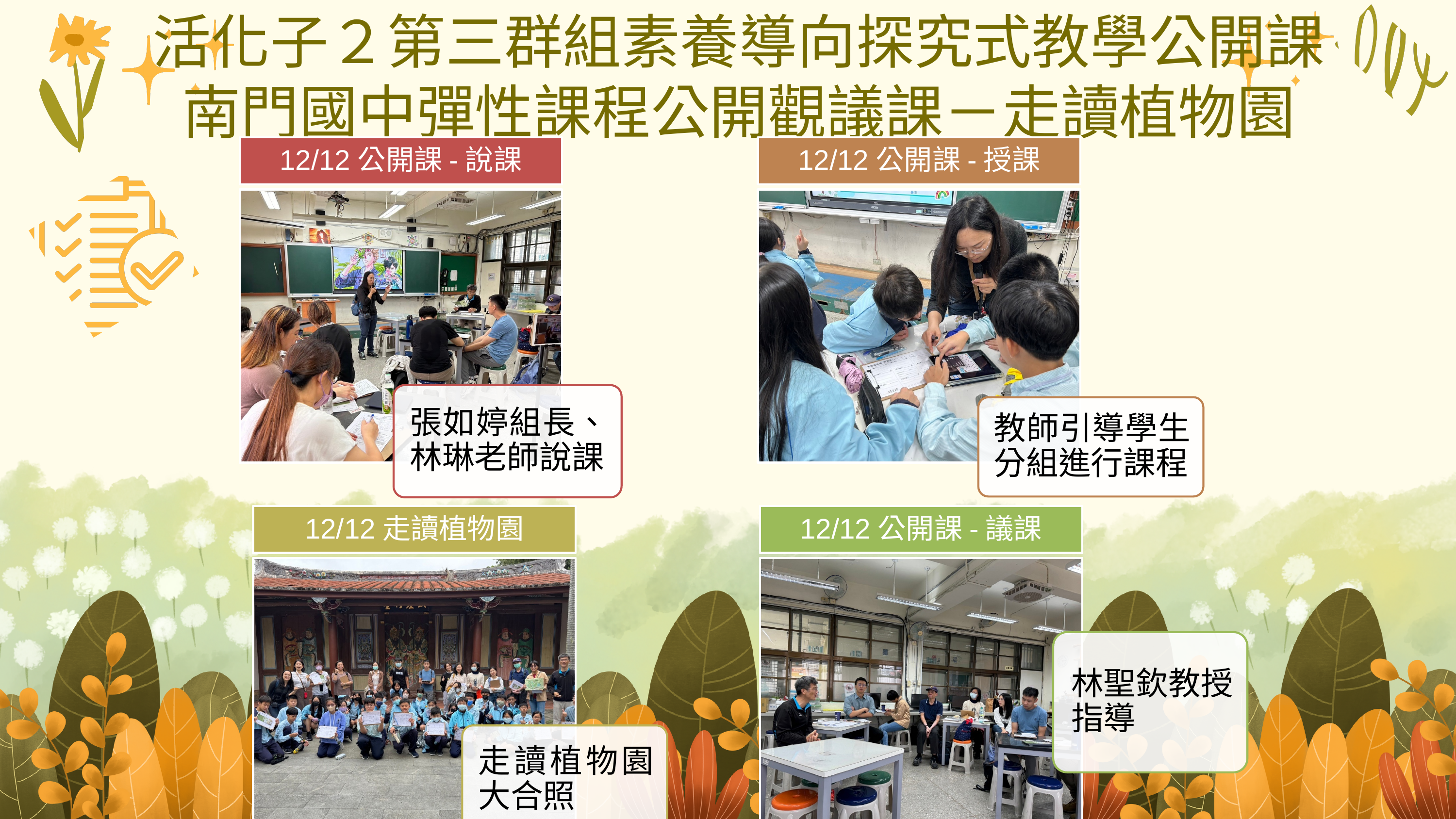

活化子２第三群組素養導向探究式教學公開課
南門國中彈性課程公開觀議課－走讀植物園

張如婷組長、林琳老師說課
12/12公開課-說課
教師引導學生分組進行課程
12/12公開課-授課
走讀植物園大合照
12/12走讀植物園
林聖欽教授指導
12/12公開課-議課